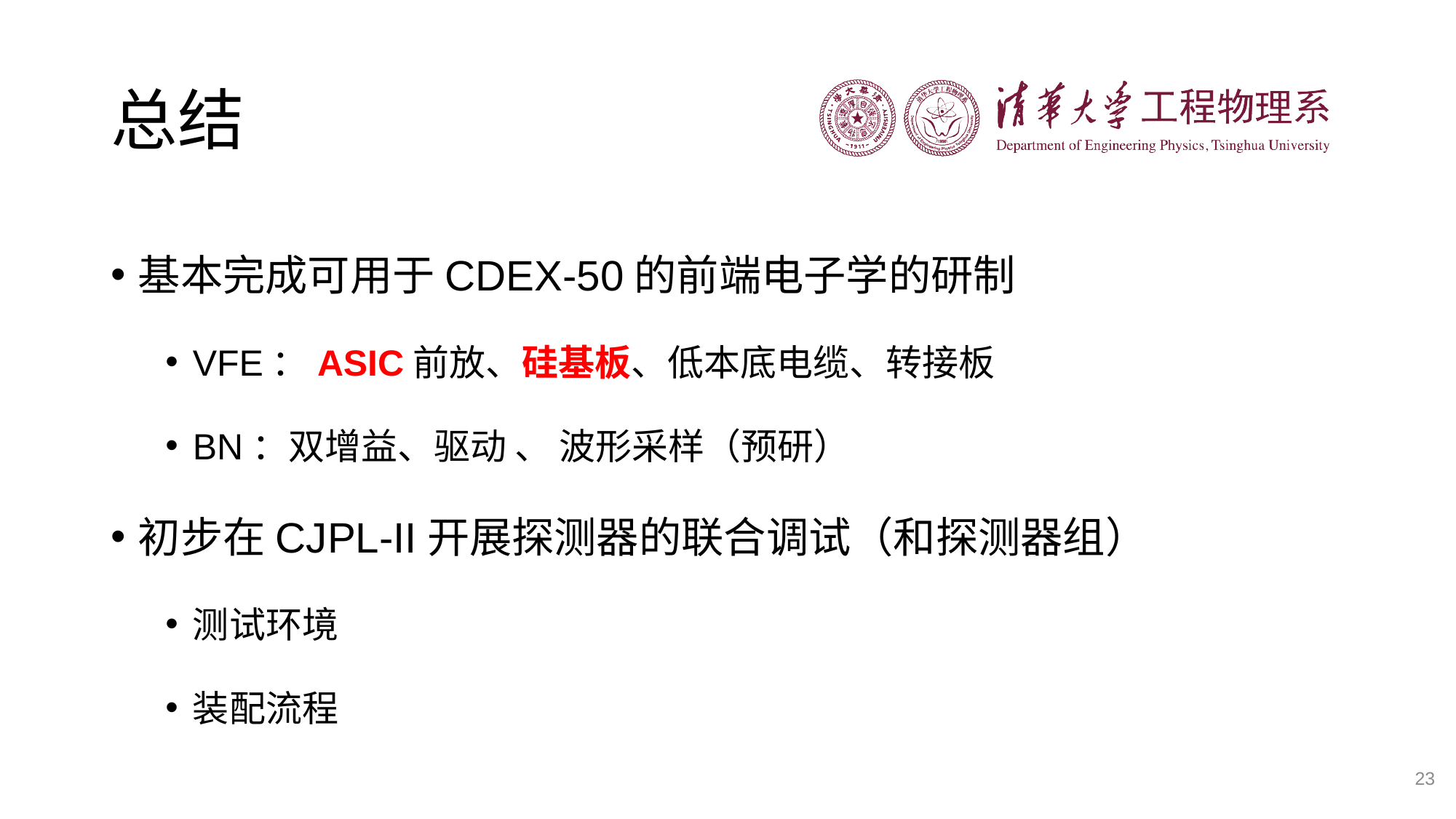

# 总结
基本完成可用于CDEX-50的前端电子学的研制
VFE：ASIC前放、硅基板、低本底电缆、转接板
BN：双增益、驱动 、 波形采样（预研）
初步在CJPL-II开展探测器的联合调试（和探测器组）
测试环境
装配流程

23